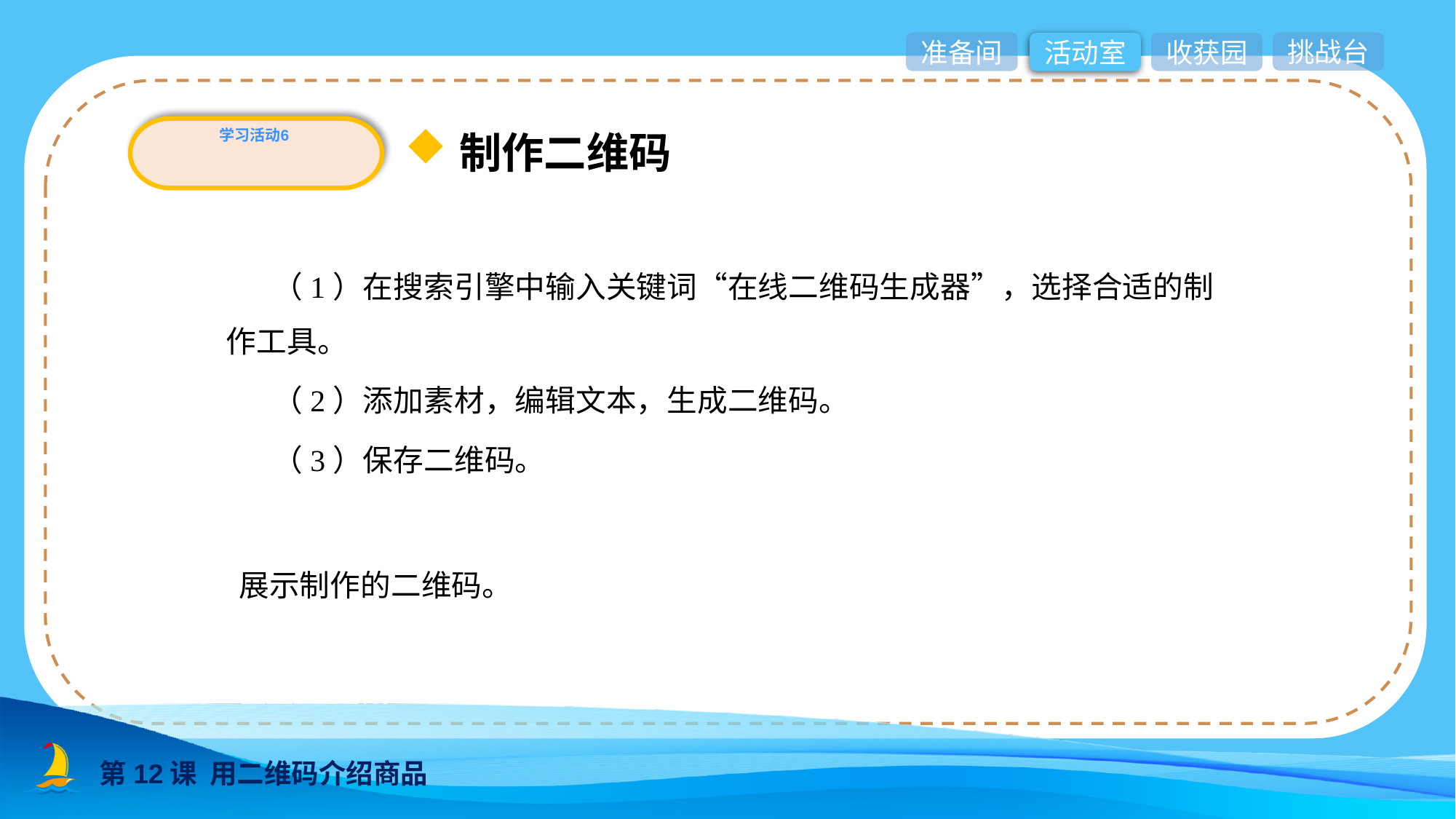

准备间
挑战台
活动室
收获园

学习活动6
制作二维码

  （1）在搜索引擎中输入关键词“在线二维码生成器”，选择合适的制作工具。
  （2）添加素材，编辑文本，生成二维码。
  （3）保存二维码。
展示制作的二维码。